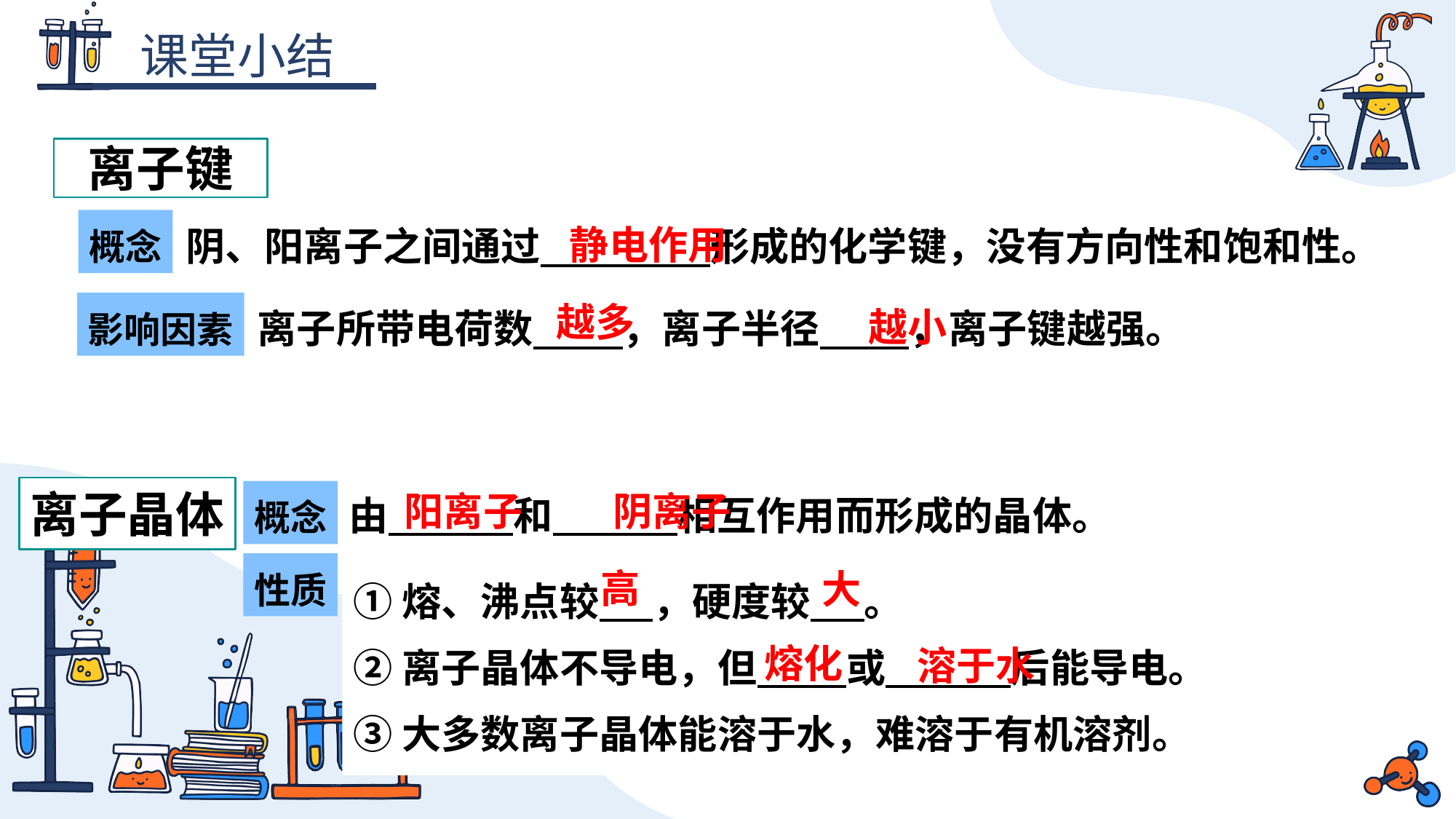

离子键
静电作用
阴、阳离子之间通过                   形成的化学键，没有方向性和饱和性。
概念
越多
越小
离子所带电荷数          ，离子半径          ，离子键越强。
影响因素
阳离子
阴离子
由              和              相互作用而形成的晶体。
离子晶体
概念
高
大
①熔、沸点较      ，硬度较      。
②离子晶体不导电，但          或              后能导电。
③大多数离子晶体能溶于水，难溶于有机溶剂。
性质
熔化
溶于水